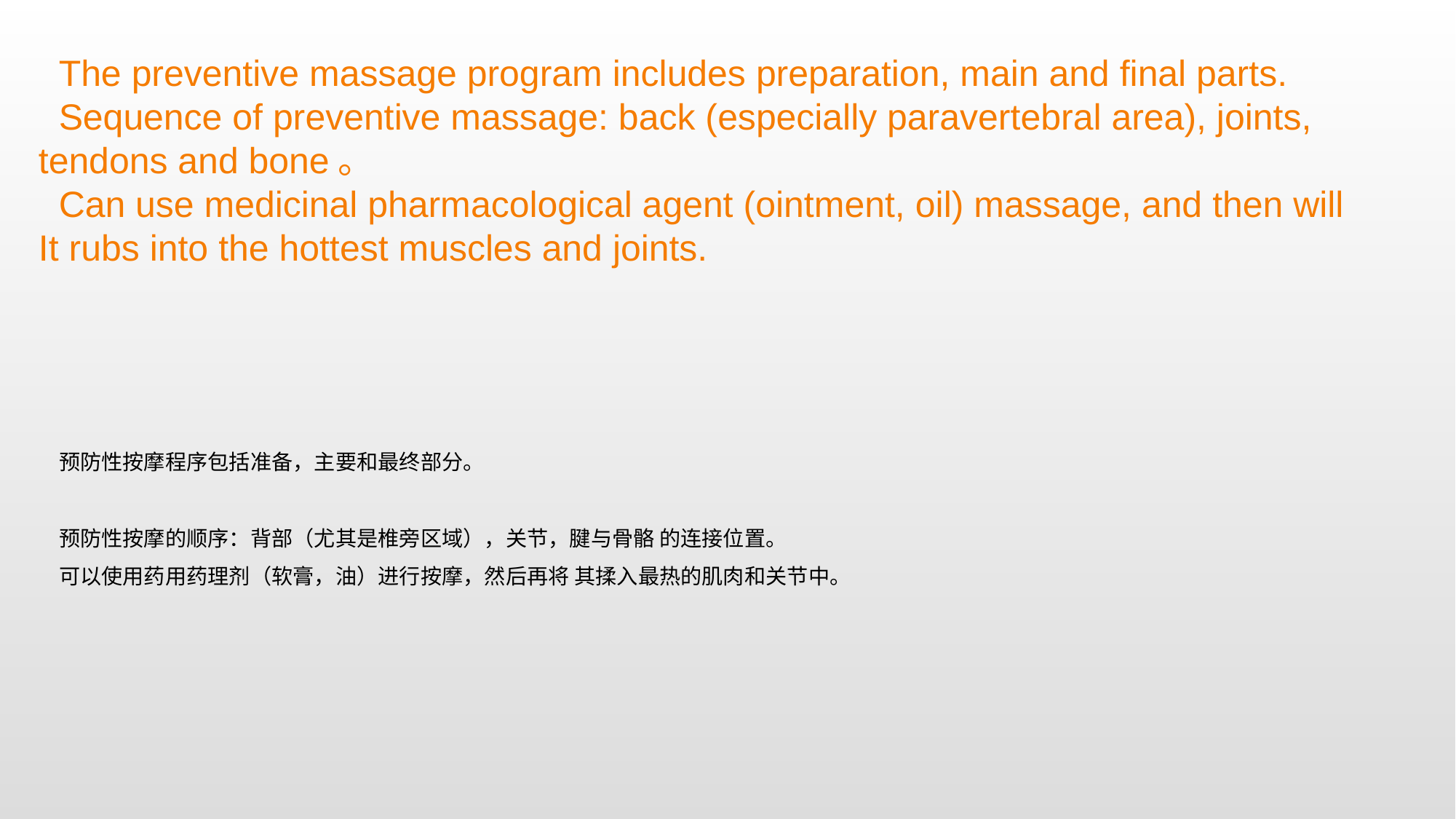

The preventive massage program includes preparation, main and final parts.
  Sequence of preventive massage: back (especially paravertebral area), joints,      tendons and bone。
  Can use medicinal pharmacological agent (ointment, oil) massage, and then will
It rubs into the hottest muscles and joints.

预防性按摩程序包括准备，主要和最终部分。

预防性按摩的顺序：背部（尤其是椎旁区域），关节，腱与骨骼 的连接位置。
可以使用药用药理剂（软膏，油）进行按摩，然后再将 其揉入最热的肌肉和关节中。